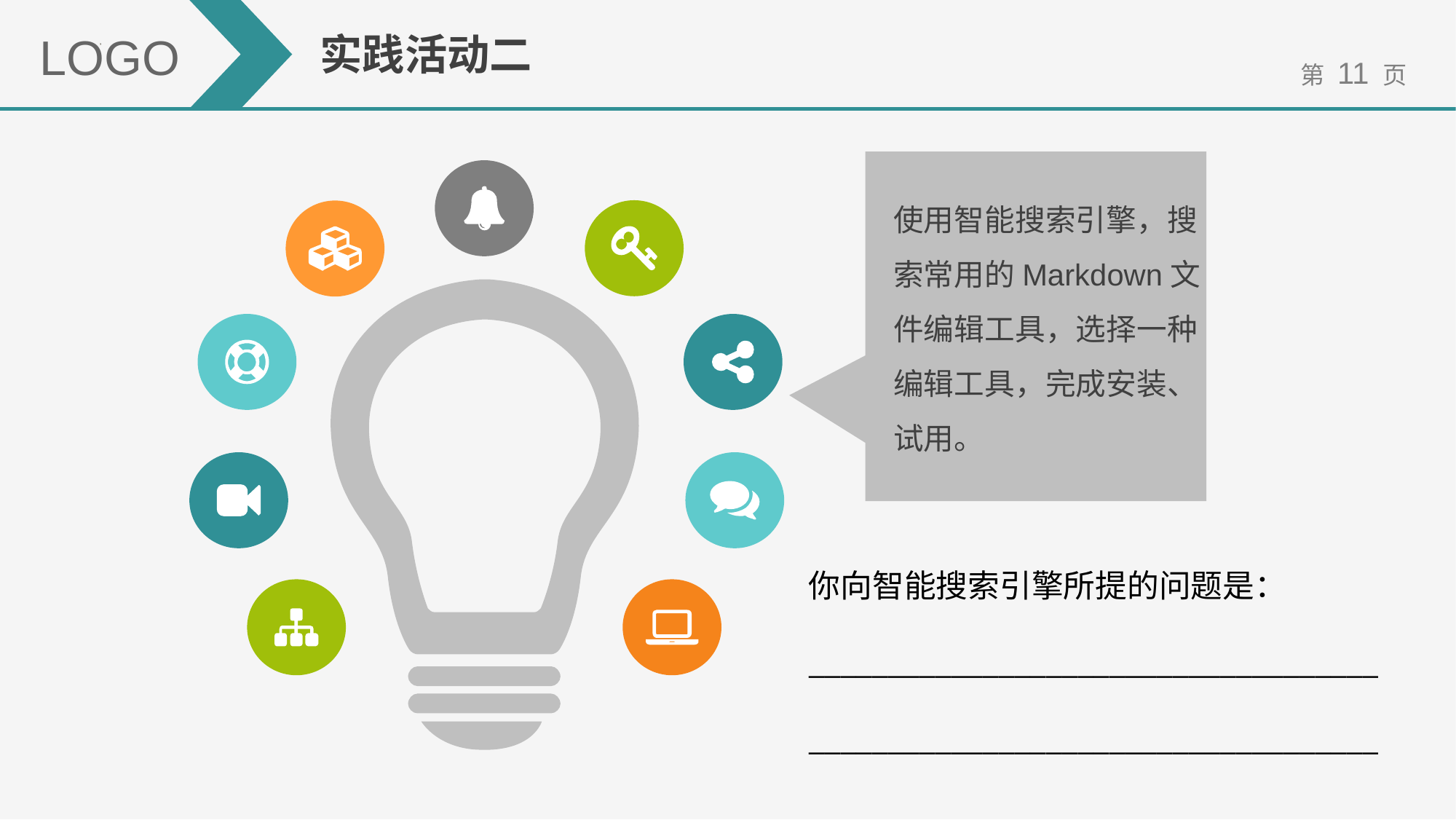

LOGO
实践活动二

使用智能搜索引擎，搜索常用的Markdown文件编辑工具，选择一种编辑工具，完成安装、试用。

你向智能搜索引擎所提的问题是：

____________________________________

____________________________________